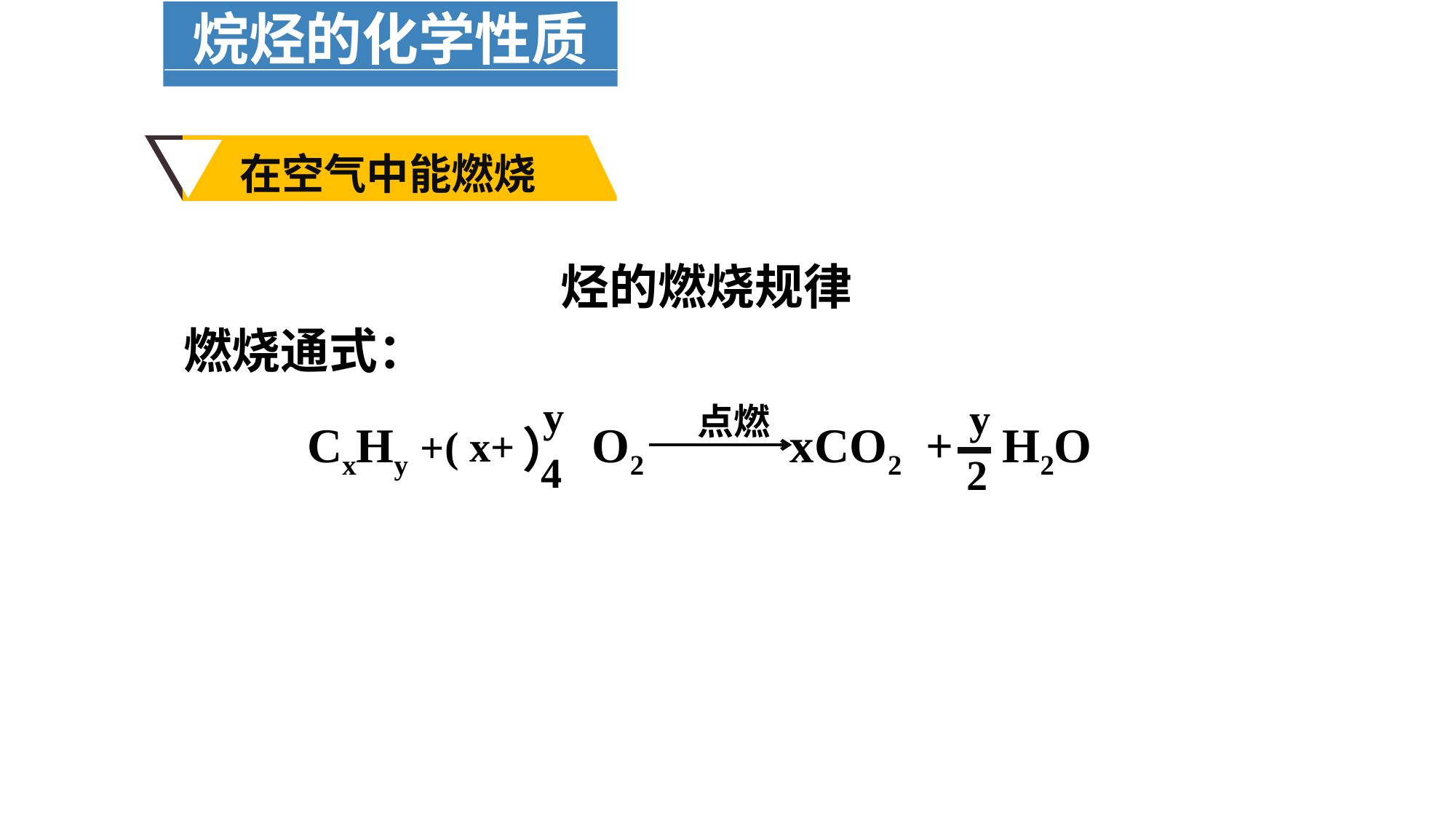

烷烃的化学性质

在空气中能燃烧
烃的燃烧规律
燃烧通式：
y
4
         ）
( x+
y
2
点燃
CxHy +              O2            xCO2  +    H2O